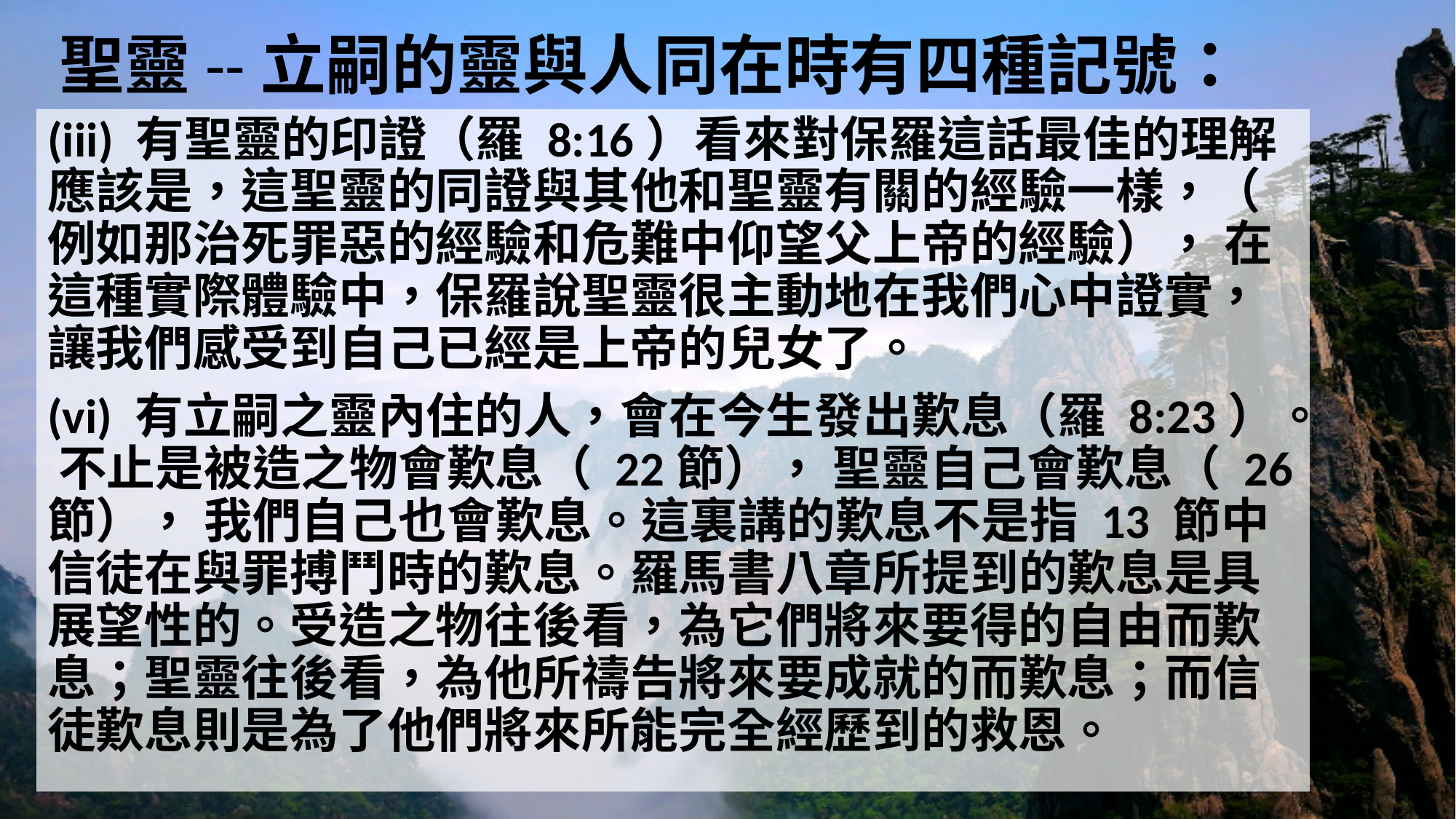

# 聖靈--立嗣的靈與人同在時有四種記號：
(iii) 有聖靈的印證（羅 8:16）看來對保羅這話最佳的理解應該是，這聖靈的同證與其他和聖靈有關的經驗一樣，（ 例如那治死罪惡的經驗和危難中仰望父上帝的經驗）， 在這種實際體驗中，保羅說聖靈很主動地在我們心中證實，讓我們感受到自己已經是上帝的兒女了。
(vi) 有立嗣之靈內住的人，會在今生發出歎息（羅 8:23）。 不止是被造之物會歎息（ 22節）， 聖靈自己會歎息（ 26 節）， 我們自己也會歎息。這裏講的歎息不是指 13 節中信徒在與罪搏鬥時的歎息。羅馬書八章所提到的歎息是具展望性的。受造之物往後看，為它們將來要得的自由而歎息；聖靈往後看，為他所禱告將來要成就的而歎息；而信徒歎息則是為了他們將來所能完全經歷到的救恩。